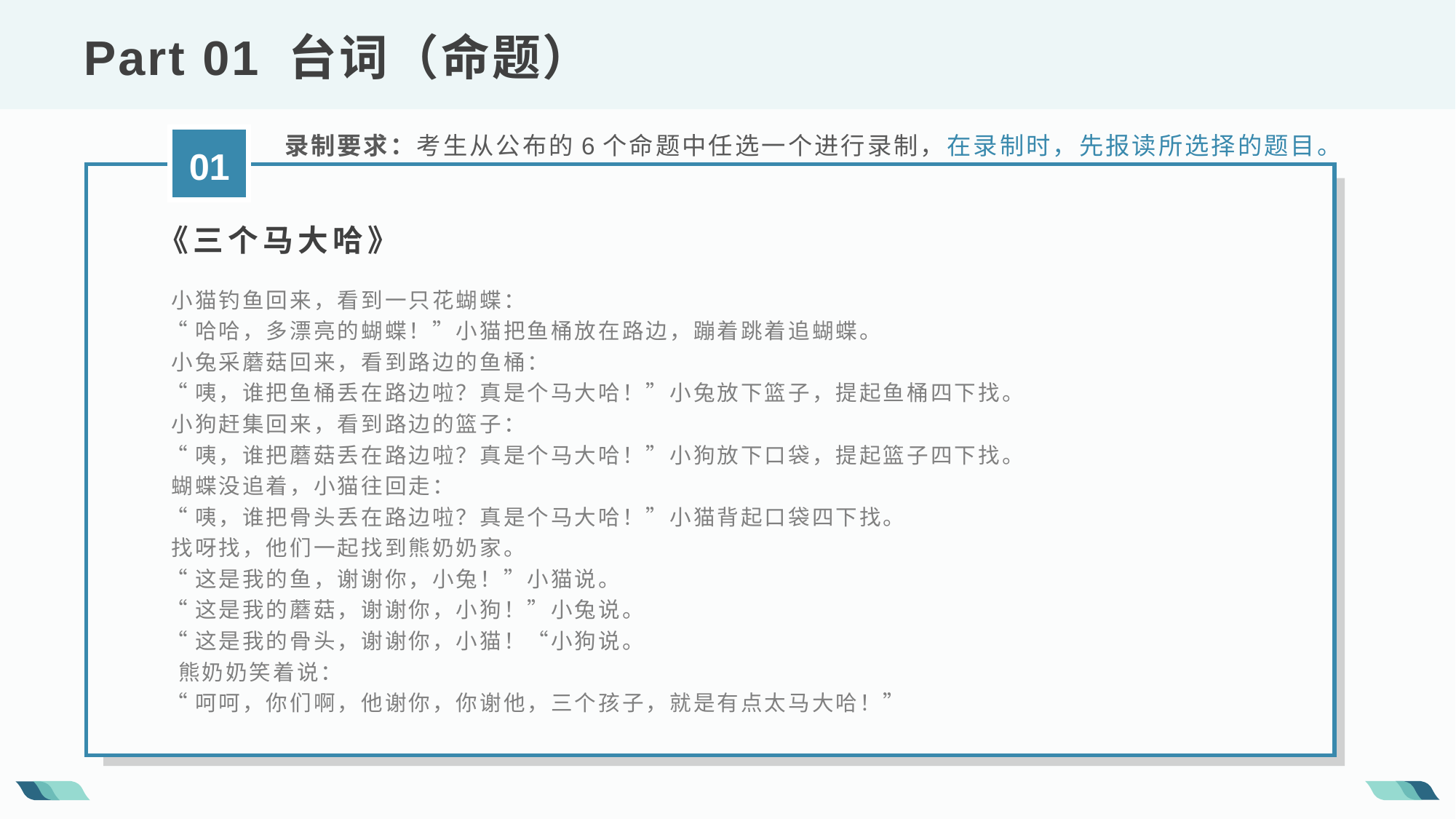

Part 01 台词（命题）
录制要求：考生从公布的6个命题中任选一个进行录制，在录制时，先报读所选择的题目。

01

《三个马大哈》
    小猫钓鱼回来，看到一只花蝴蝶：
    “哈哈，多漂亮的蝴蝶！”小猫把鱼桶放在路边，蹦着跳着追蝴蝶。
    小兔采蘑菇回来，看到路边的鱼桶：
    “咦，谁把鱼桶丢在路边啦？真是个马大哈！”小兔放下篮子，提起鱼桶四下找。
    小狗赶集回来，看到路边的篮子：
    “咦，谁把蘑菇丢在路边啦？真是个马大哈！”小狗放下口袋，提起篮子四下找。
    蝴蝶没追着，小猫往回走：
    “咦，谁把骨头丢在路边啦？真是个马大哈！”小猫背起口袋四下找。
    找呀找，他们一起找到熊奶奶家。
    “这是我的鱼，谢谢你，小兔！”小猫说。
    “这是我的蘑菇，谢谢你，小狗！”小兔说。
    “这是我的骨头，谢谢你，小猫！“小狗说。
     熊奶奶笑着说：
    “呵呵，你们啊，他谢你，你谢他，三个孩子，就是有点太马大哈！”